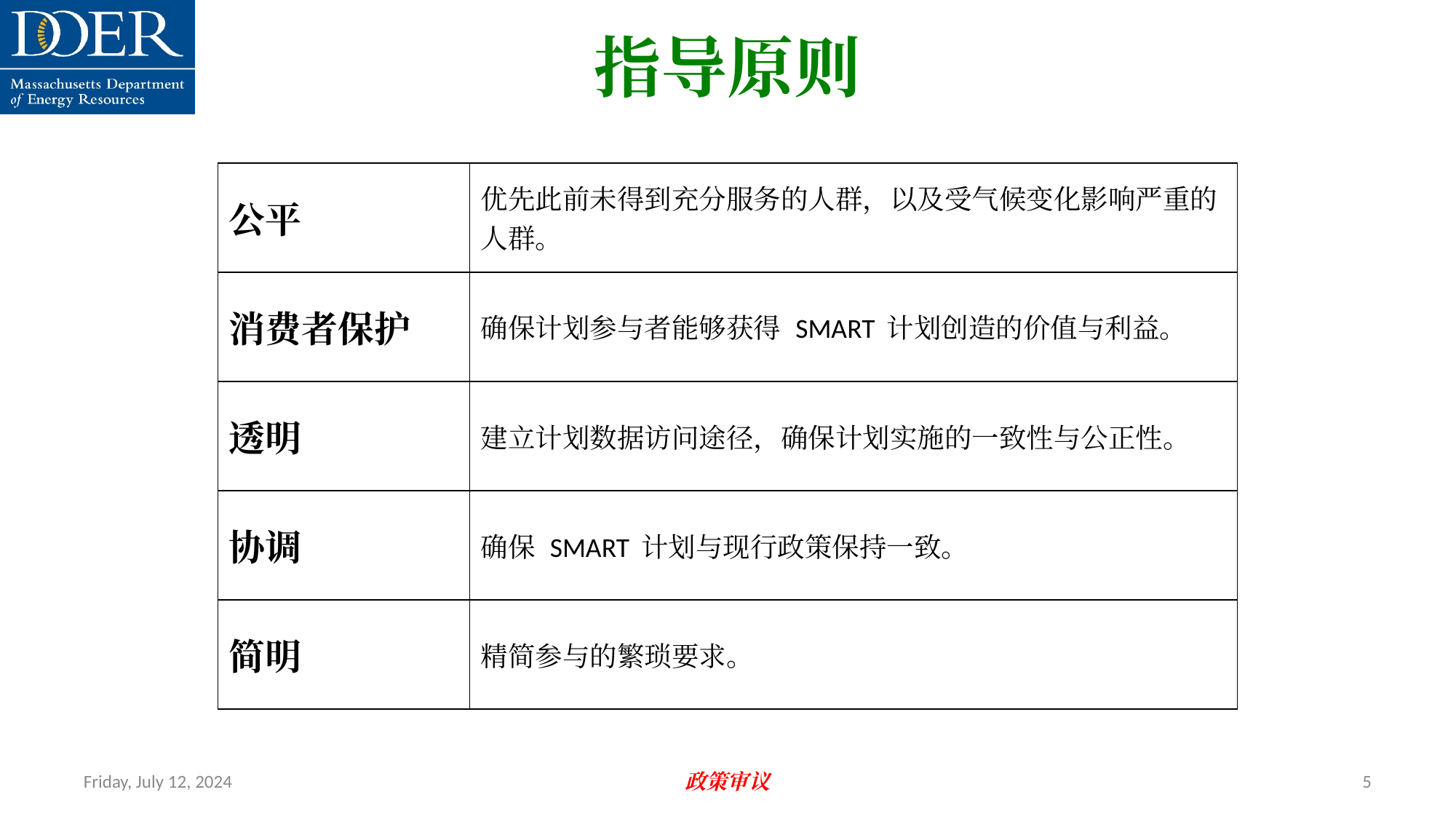

指导原则
| 公平 | 优先此前未得到充分服务的人群，以及受气候变化影响严重的人群。 |
| --- | --- |
| 消费者保护 | 确保计划参与者能够获得 SMART 计划创造的价值与利益。 |
| 透明 | 建立计划数据访问途径，确保计划实施的一致性与公正性。 |
| 协调 | 确保 SMART 计划与现行政策保持一致。 |
| 简明 | 精简参与的繁琐要求。 |
Friday, July 12, 2024
政策审议
5